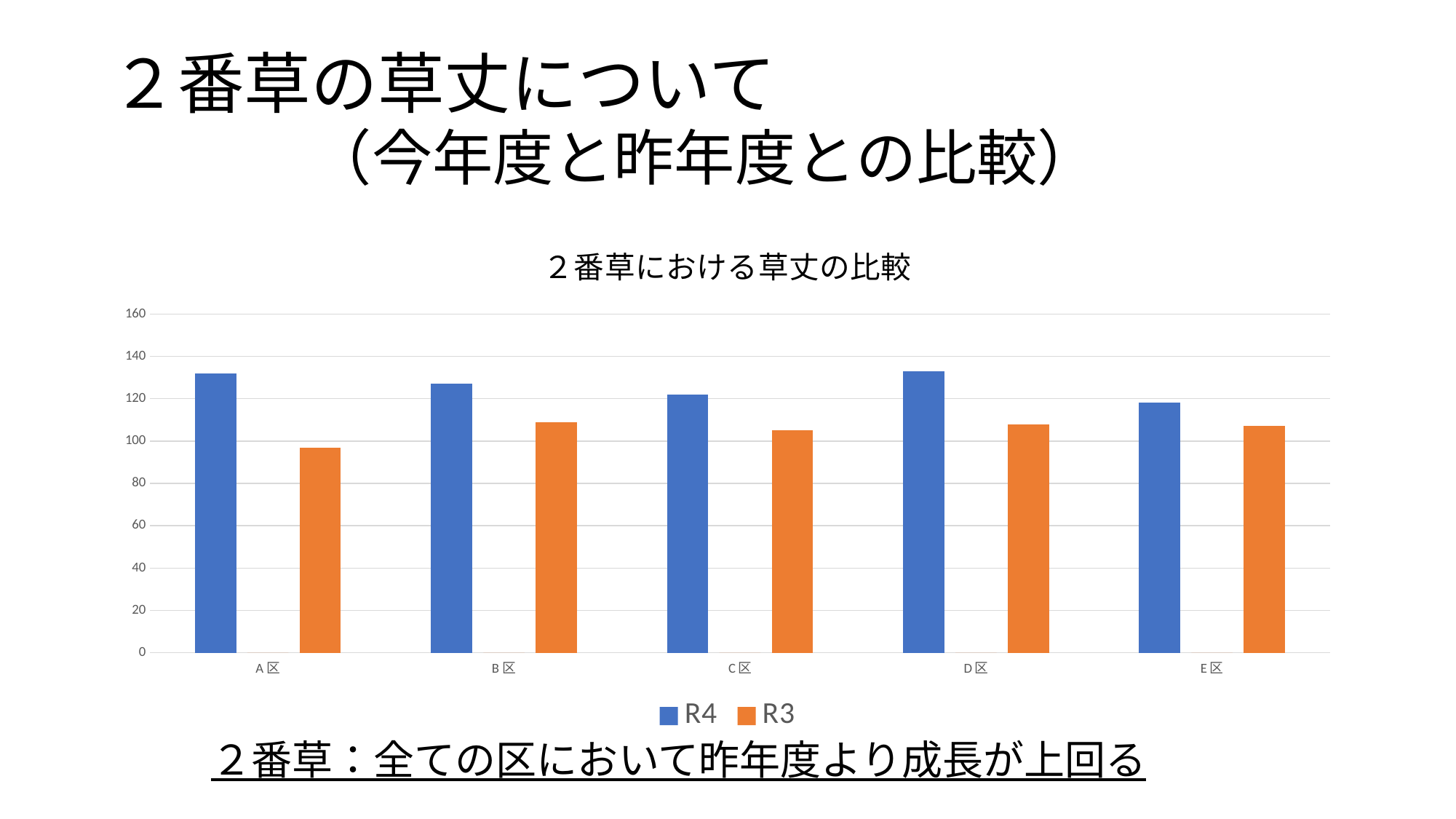

# ２番草の草丈について 　　　（今年度と昨年度との比較）

### Chart: ２番草における草丈の比較

| Category |  |  |  |
|---|---|---|---|
| A区 | 132.0 | 0.0 | 97.0 |
| B区 | 127.0 | 0.0 | 109.0 |
| C区 | 122.0 | 0.0 | 105.0 |
| D区 | 133.0 | 0.0 | 108.0 |
| E区 | 118.0 | 0.0 | 107.0 |
２番草：全ての区において昨年度より成長が上回る